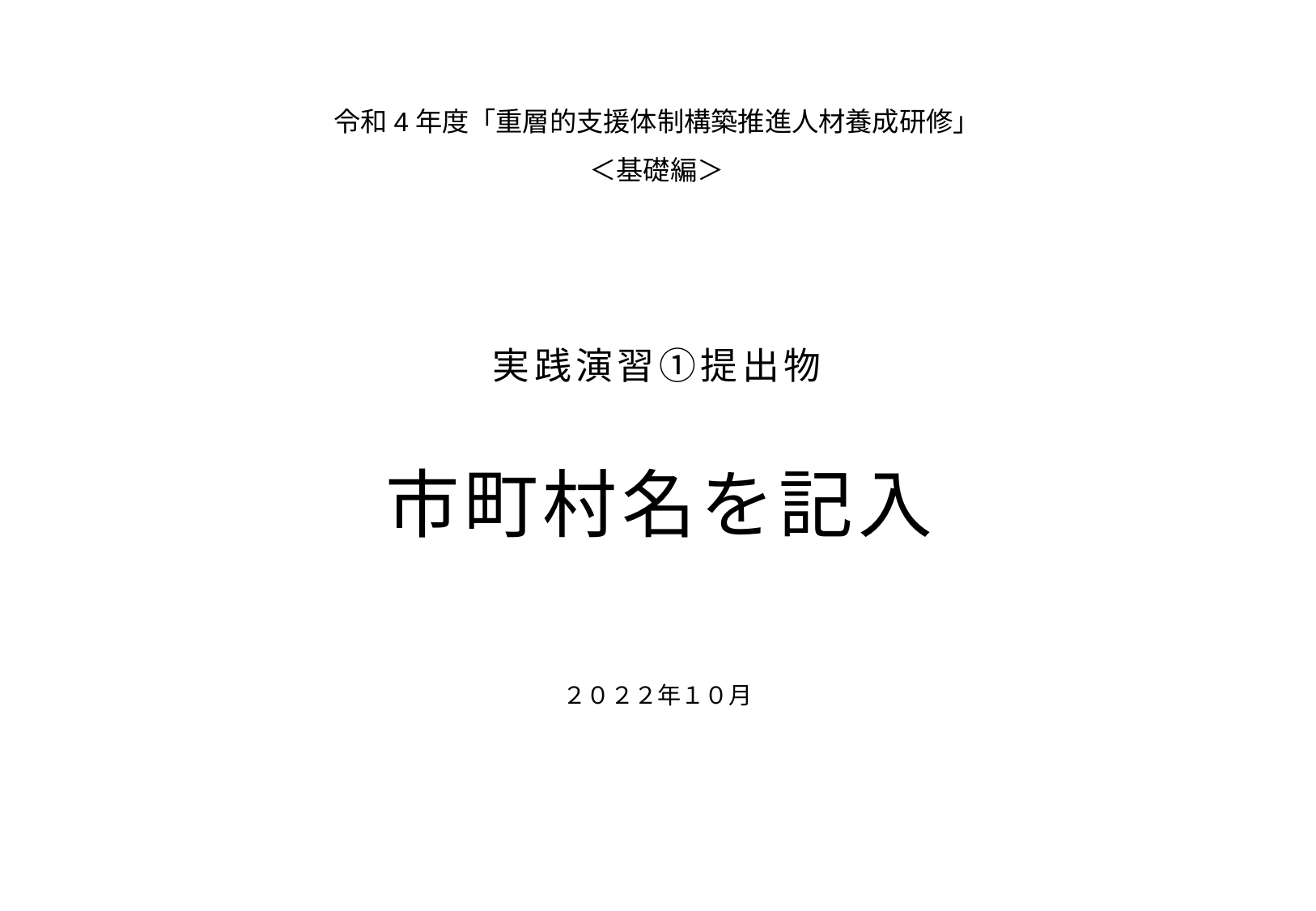

令和4年度「重層的支援体制構築推進人材養成研修」
＜基礎編＞
実践演習①提出物
市町村名を記入
２０２２年１０月